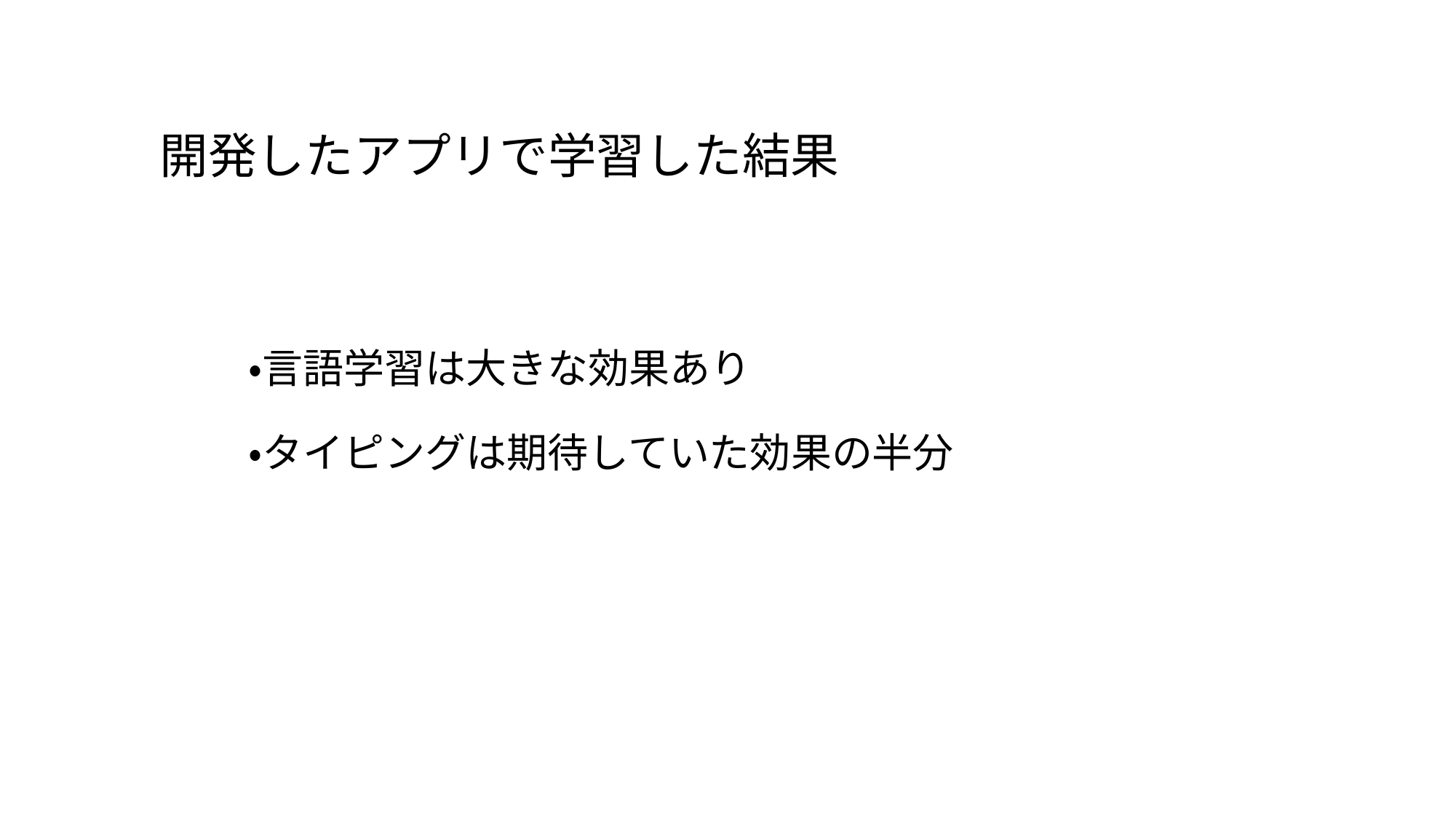

開発したアプリで学習した結果
・言語学習は大きな効果あり
・タイピングは期待していた効果の半分